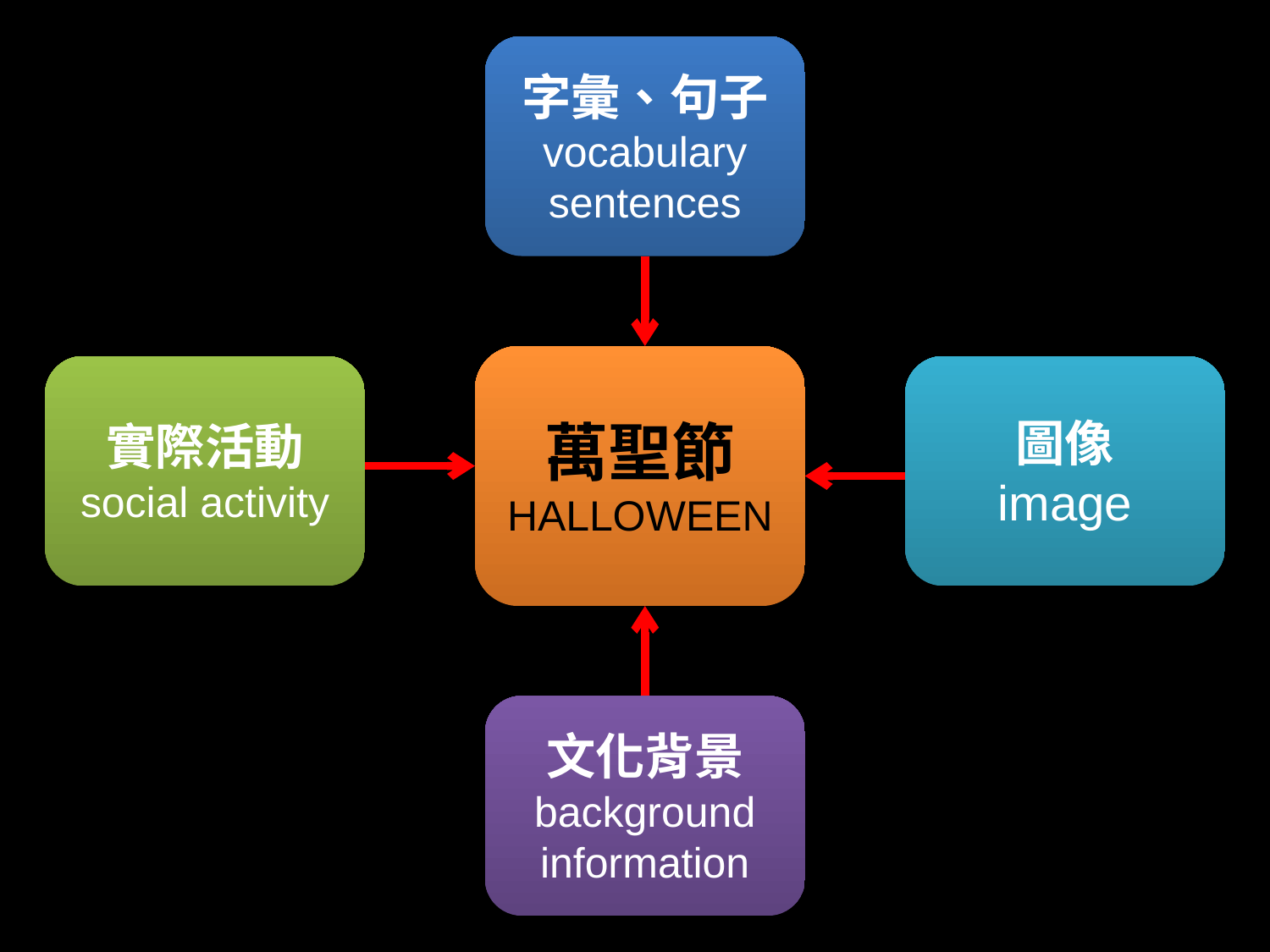

字彙、句子
vocabulary sentences
#
萬聖節
HALLOWEEN
實際活動
social activity
圖像
image
文化背景
background information